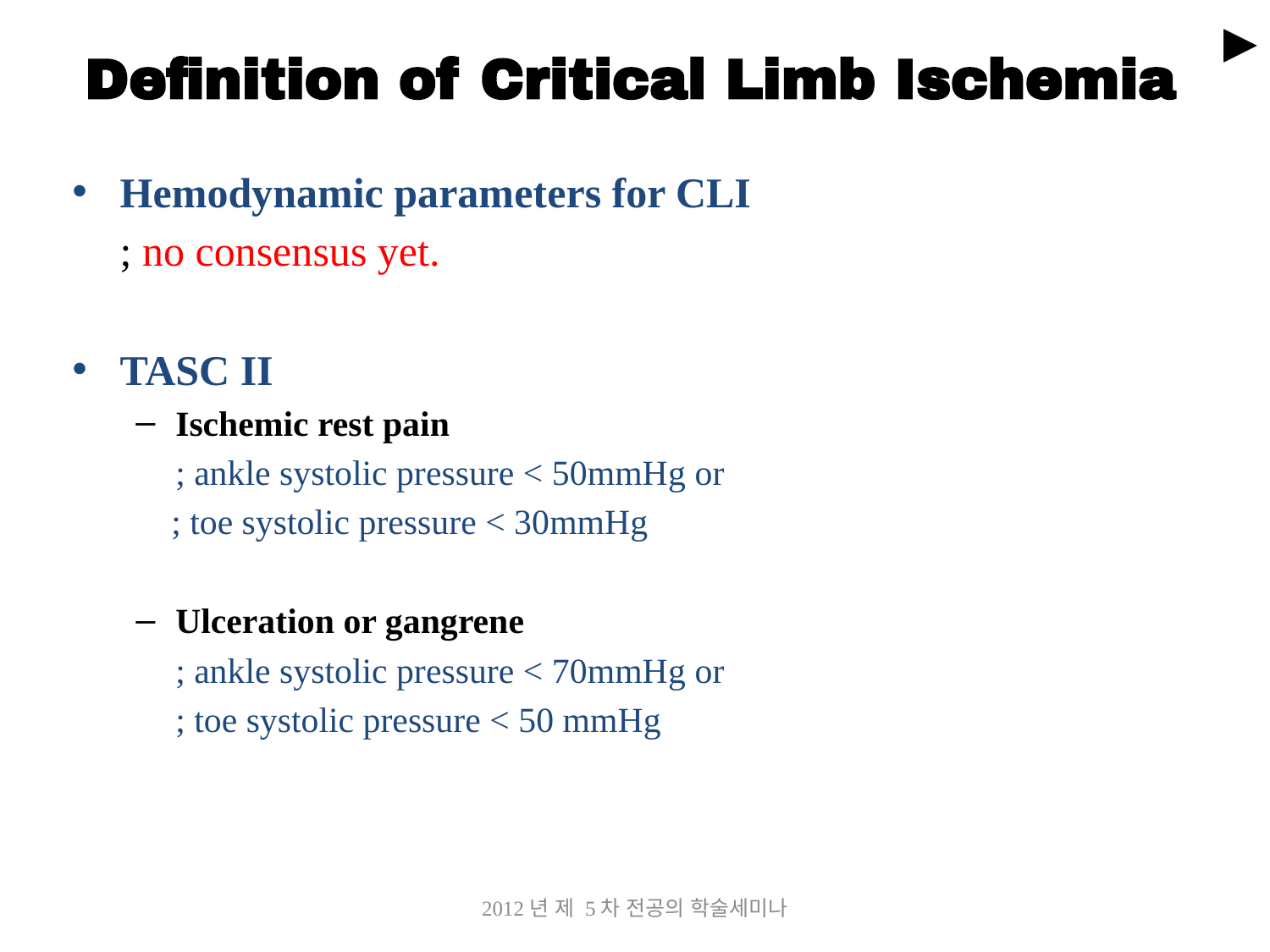

►
# Definition of Critical Limb Ischemia
Hemodynamic parameters for CLI
	; no consensus yet.

TASC II
Ischemic rest pain
	; ankle systolic pressure < 50mmHg or
    ; toe systolic pressure < 30mmHg

Ulceration or gangrene
	; ankle systolic pressure < 70mmHg or
	; toe systolic pressure < 50 mmHg

2012년 제 5차 전공의 학술세미나